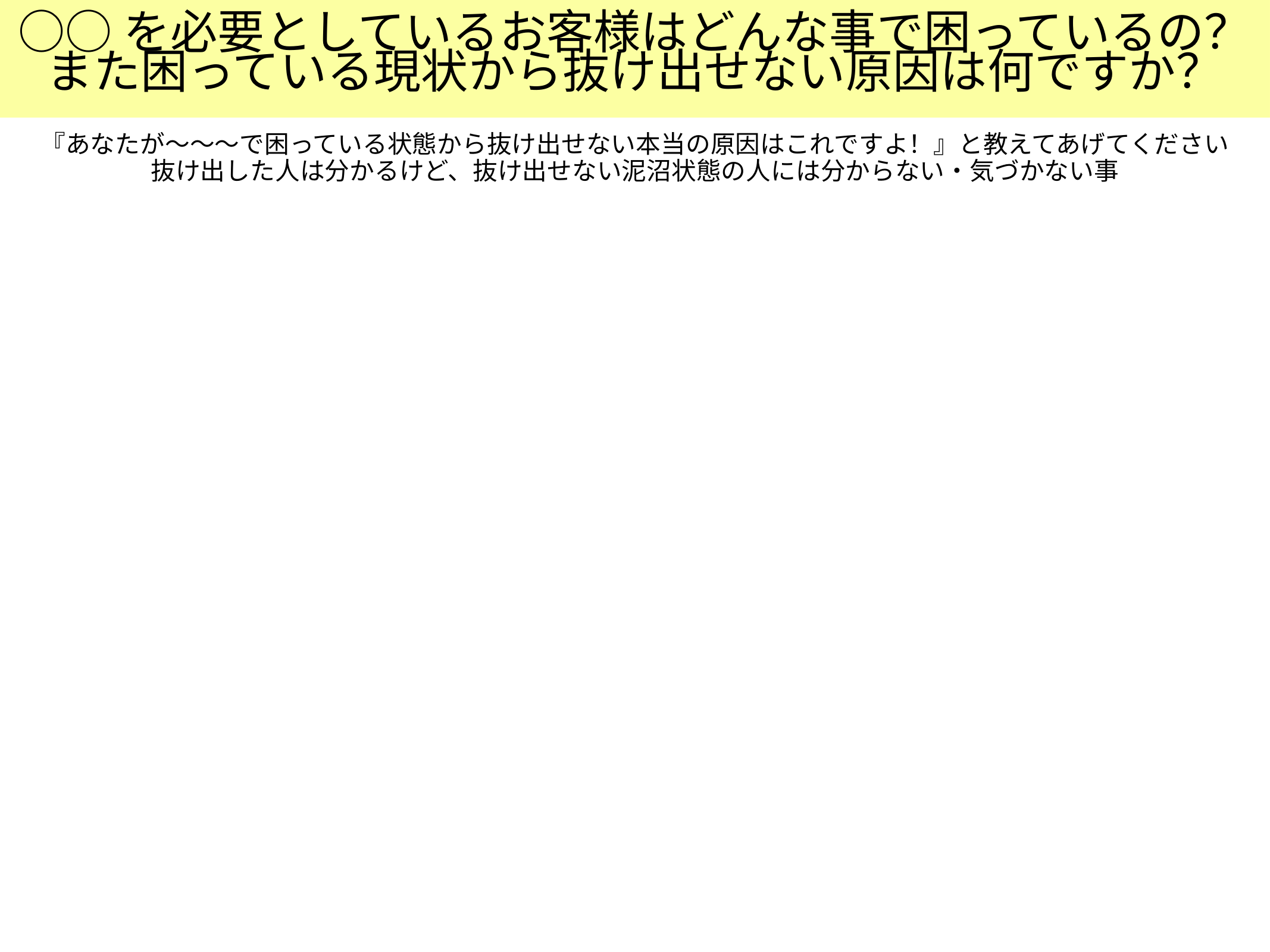

○○を必要としているお客様はどんな事で困っているの？
また困っている現状から抜け出せない原因は何ですか？

『あなたが〜〜〜で困っている状態から抜け出せない本当の原因はこれですよ！』と教えてあげてください
抜け出した人は分かるけど、抜け出せない泥沼状態の人には分からない・気づかない事